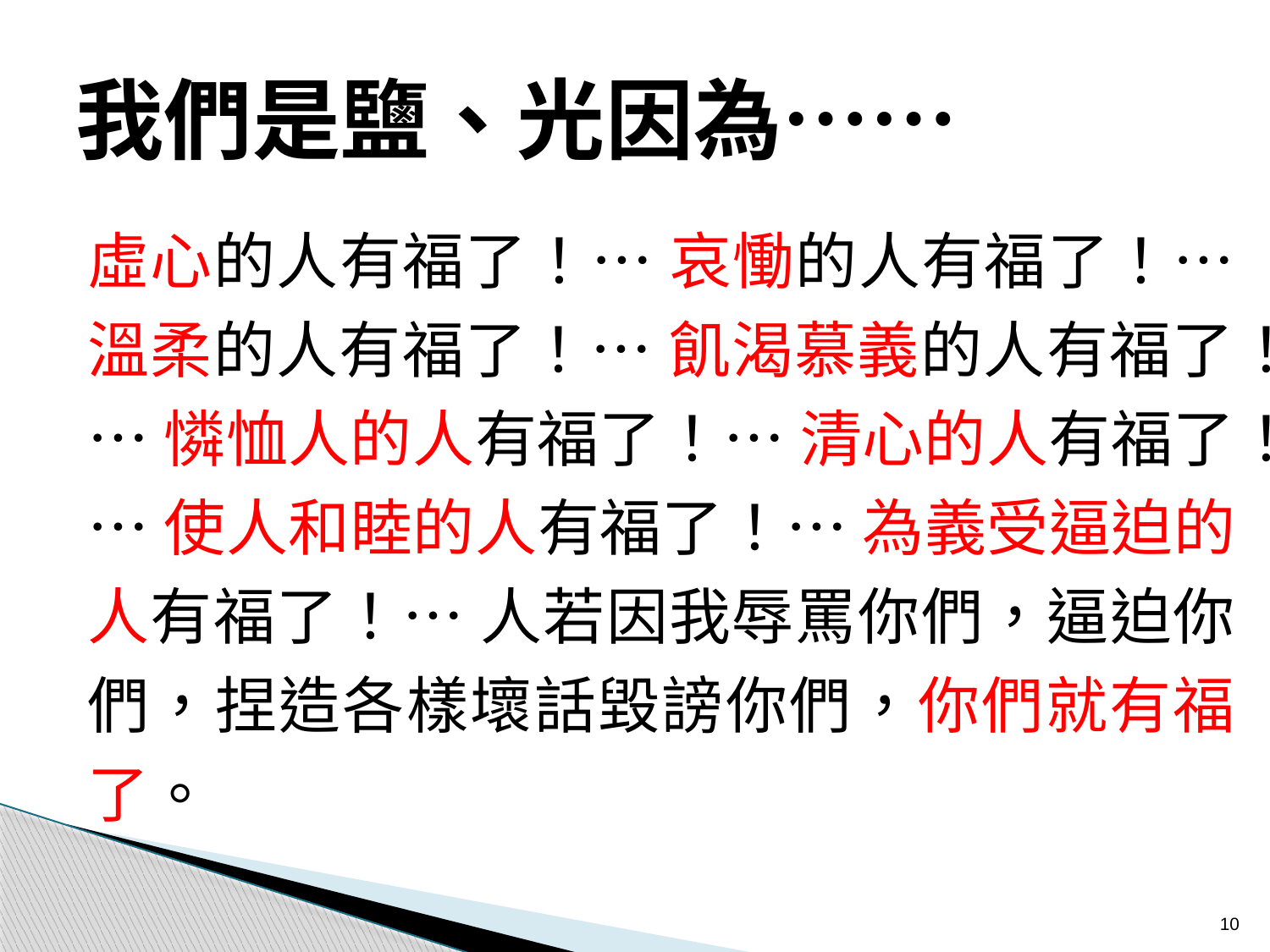

# 我們是鹽、光因為……
虛心的人有福了！… 哀慟的人有福了！… 溫柔的人有福了！… 飢渴慕義的人有福了！… 憐恤人的人有福了！… 清心的人有福了！… 使人和睦的人有福了！… 為義受逼迫的人有福了！… 人若因我辱罵你們，逼迫你們，捏造各樣壞話毀謗你們，你們就有福了。
10